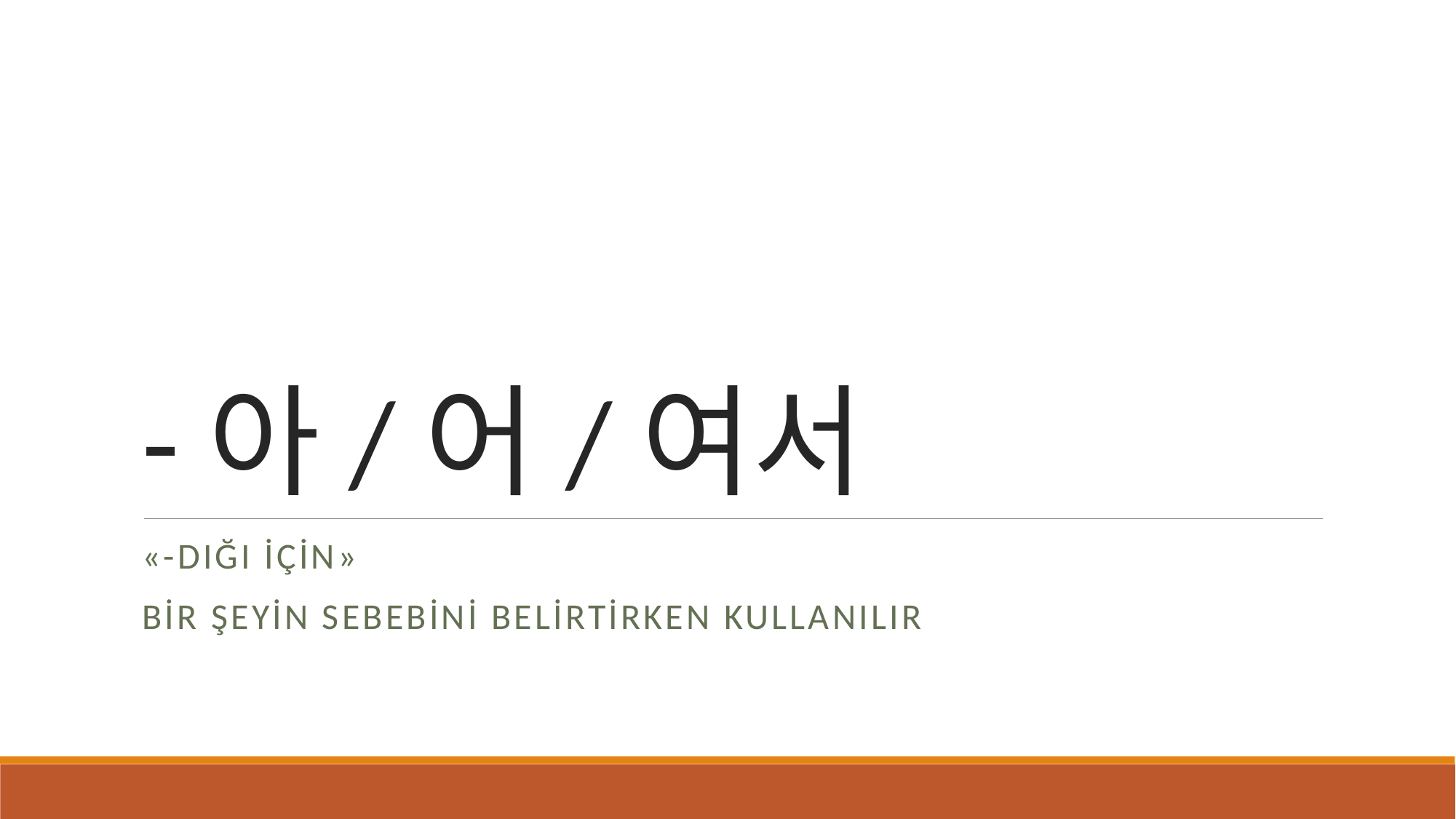

# -아/어/여서
«-dığı için»
Bir şeyin sebebini belirtirken kullanılır